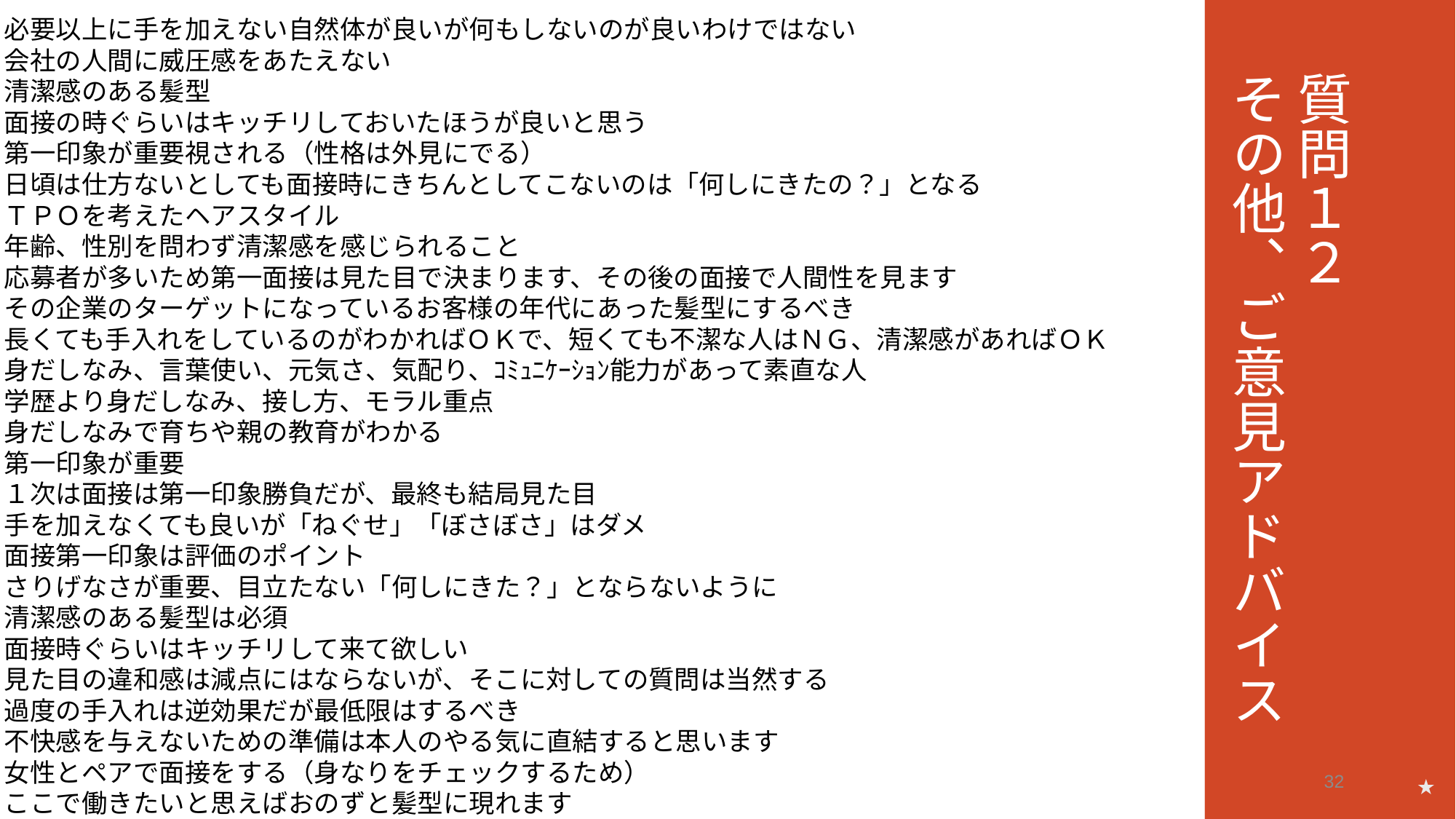

・必要以上に手を加えない自然体が良いが何もしないのが良いわけではない
・会社の人間に威圧感をあたえない
・清潔感のある髪型
・面接の時ぐらいはキッチリしておいたほうが良いと思う
・第一印象が重要視される（性格は外見にでる）
・日頃は仕方ないとしても面接時にきちんとしてこないのは「何しにきたの？」となる
・ＴＰＯを考えたヘアスタイル
・年齢、性別を問わず清潔感を感じられること
・応募者が多いため第一面接は見た目で決まります、その後の面接で人間性を見ます
・その企業のターゲットになっているお客様の年代にあった髪型にするべき
・長くても手入れをしているのがわかればＯＫで、短くても不潔な人はＮＧ、清潔感があればＯＫ
・身だしなみ、言葉使い、元気さ、気配り、ｺﾐｭﾆｹｰｼｮﾝ能力があって素直な人
・学歴より身だしなみ、接し方、モラル重点
・身だしなみで育ちや親の教育がわかる
・第一印象が重要
・１次は面接は第一印象勝負だが、最終も結局見た目
・手を加えなくても良いが「ねぐせ」「ぼさぼさ」はダメ
・面接第一印象は評価のポイント
・さりげなさが重要、目立たない「何しにきた？」とならないように
・清潔感のある髪型は必須
・面接時ぐらいはキッチリして来て欲しい
・見た目の違和感は減点にはならないが、そこに対しての質問は当然する
・過度の手入れは逆効果だが最低限はするべき
・不快感を与えないための準備は本人のやる気に直結すると思います
・女性とペアで面接をする（身なりをチェックするため）
・ここで働きたいと思えばおのずと髪型に現れます

# 質問１２ その他、ご意見アドバイス
32
★